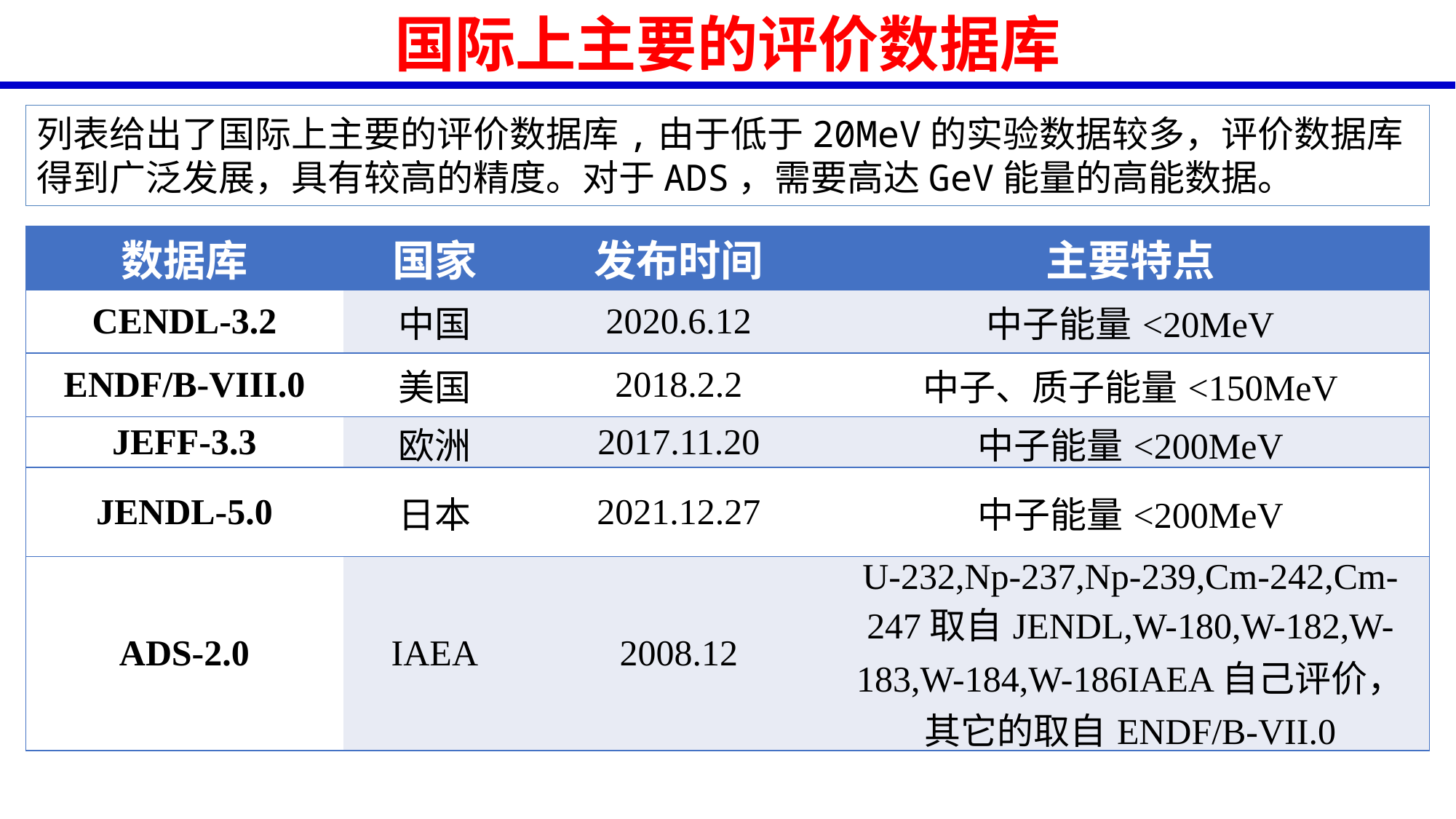

国际上主要的评价数据库
列表给出了国际上主要的评价数据库,由于低于20MeV的实验数据较多，评价数据库得到广泛发展，具有较高的精度。对于ADS，需要高达GeV能量的高能数据。
| 数据库 | 国家 | 发布时间 | 主要特点 |
| --- | --- | --- | --- |
| CENDL-3.2 | 中国 | 2020.6.12 | 中子能量<20MeV |
| ENDF/B-VIII.0 | 美国 | 2018.2.2 | 中子、质子能量<150MeV |
| JEFF-3.3 | 欧洲 | 2017.11.20 | 中子能量<200MeV |
| JENDL-5.0 | 日本 | 2021.12.27 | 中子能量<200MeV |
| ADS-2.0 | IAEA | 2008.12 | U-232,Np-237,Np-239,Cm-242,Cm-247取自JENDL,W-180,W-182,W-183,W-184,W-186IAEA自己评价，其它的取自ENDF/B-VII.0 |